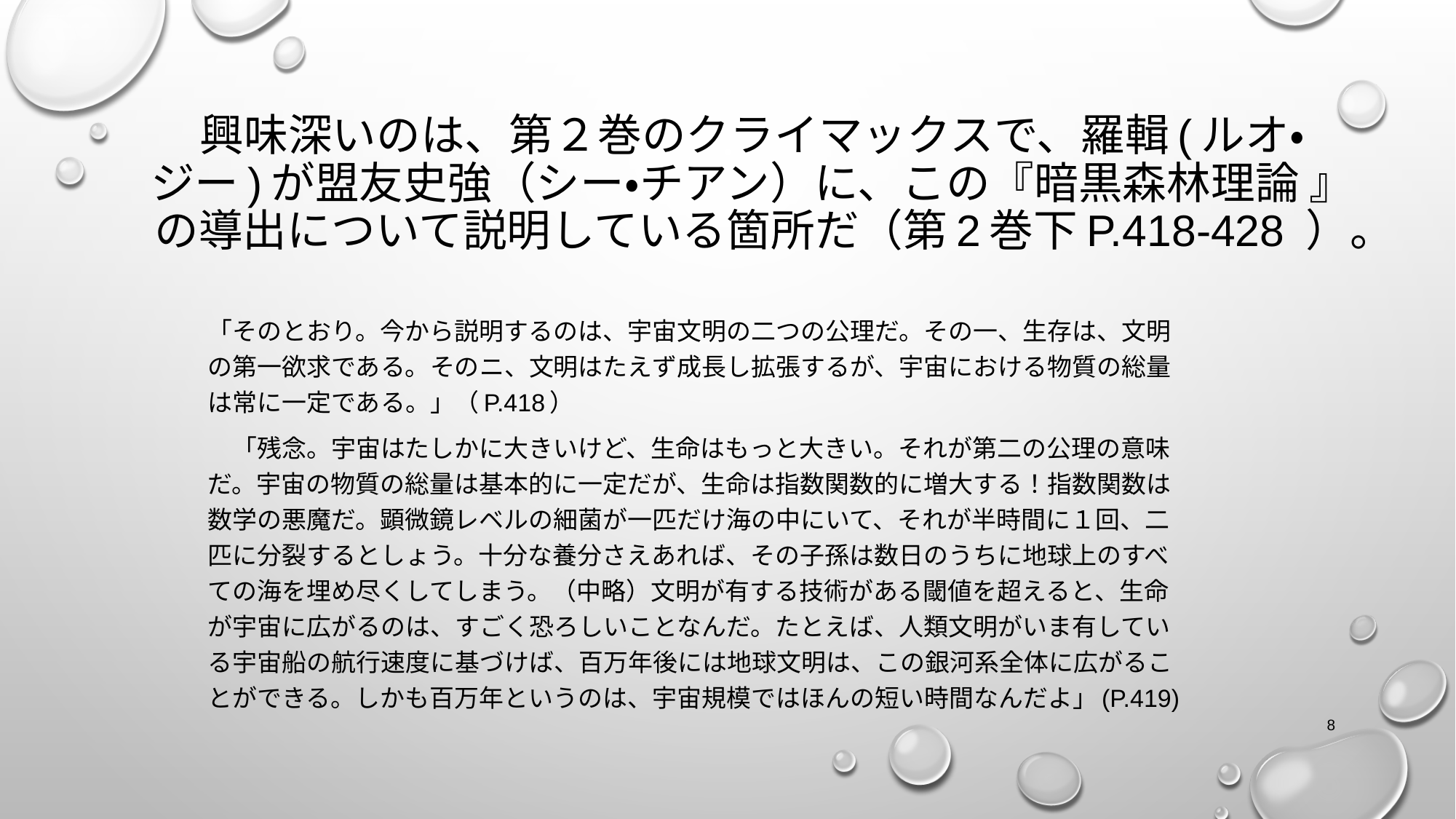

# 興味深いのは、第２巻のクライマックスで、羅輯(ルオ・ジー)が盟友史強（シー・チアン）に、この『暗黒森林理論 』の導出について説明している箇所だ（第2巻下p.418-428 ）。
「そのとおり。今から説明するのは、宇宙文明の二つの公理だ。その一、生存は、文明の第一欲求である。そのニ、文明はたえず成長し拡張するが、宇宙における物質の総量は常に一定である。」（p.418）
　「残念。宇宙はたしかに大きいけど、生命はもっと大きい。それが第二の公理の意味だ。宇宙の物質の総量は基本的に一定だが、生命は指数関数的に増大する！指数関数は数学の悪魔だ。顕微鏡レベルの細菌が一匹だけ海の中にいて、それが半時間に１回、二匹に分裂するとしょう。十分な養分さえあれば、その子孫は数日のうちに地球上のすべての海を埋め尽くしてしまう。（中略）文明が有する技術がある閾値を超えると、生命が宇宙に広がるのは、すごく恐ろしいことなんだ。たとえば、人類文明がいま有している宇宙船の航行速度に基づけば、百万年後には地球文明は、この銀河系全体に広がることができる。しかも百万年というのは、宇宙規模ではほんの短い時間なんだよ」(p.419)

8